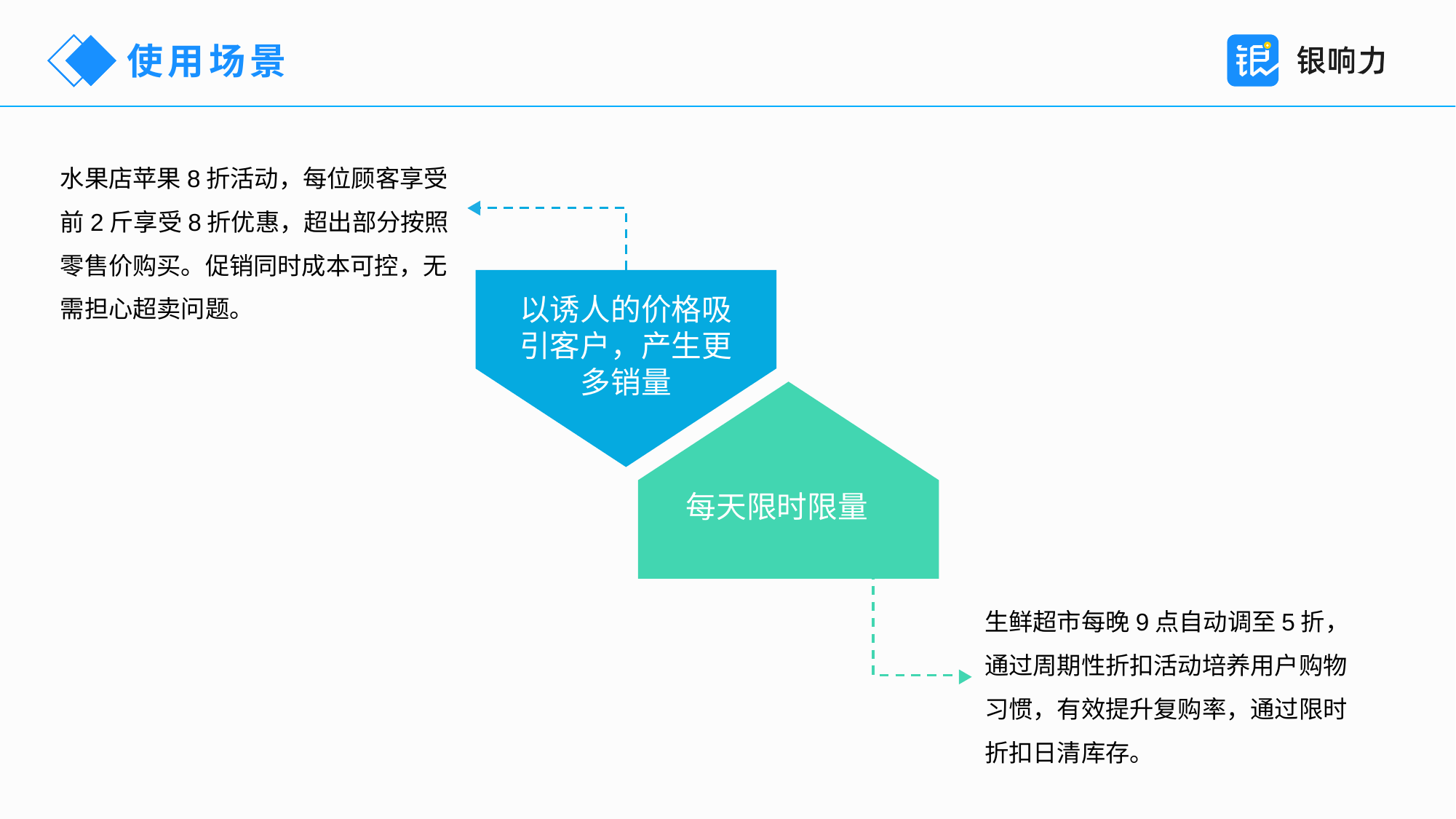

使用场景
水果店苹果8折活动，每位顾客享受前2斤享受8折优惠，超出部分按照零售价购买。促销同时成本可控，无需担心超卖问题。

以诱人的价格吸引客户，产生更多销量

每天限时限量
生鲜超市每晚9点自动调至5折，通过周期性折扣活动培养用户购物习惯，有效提升复购率，通过限时折扣日清库存。